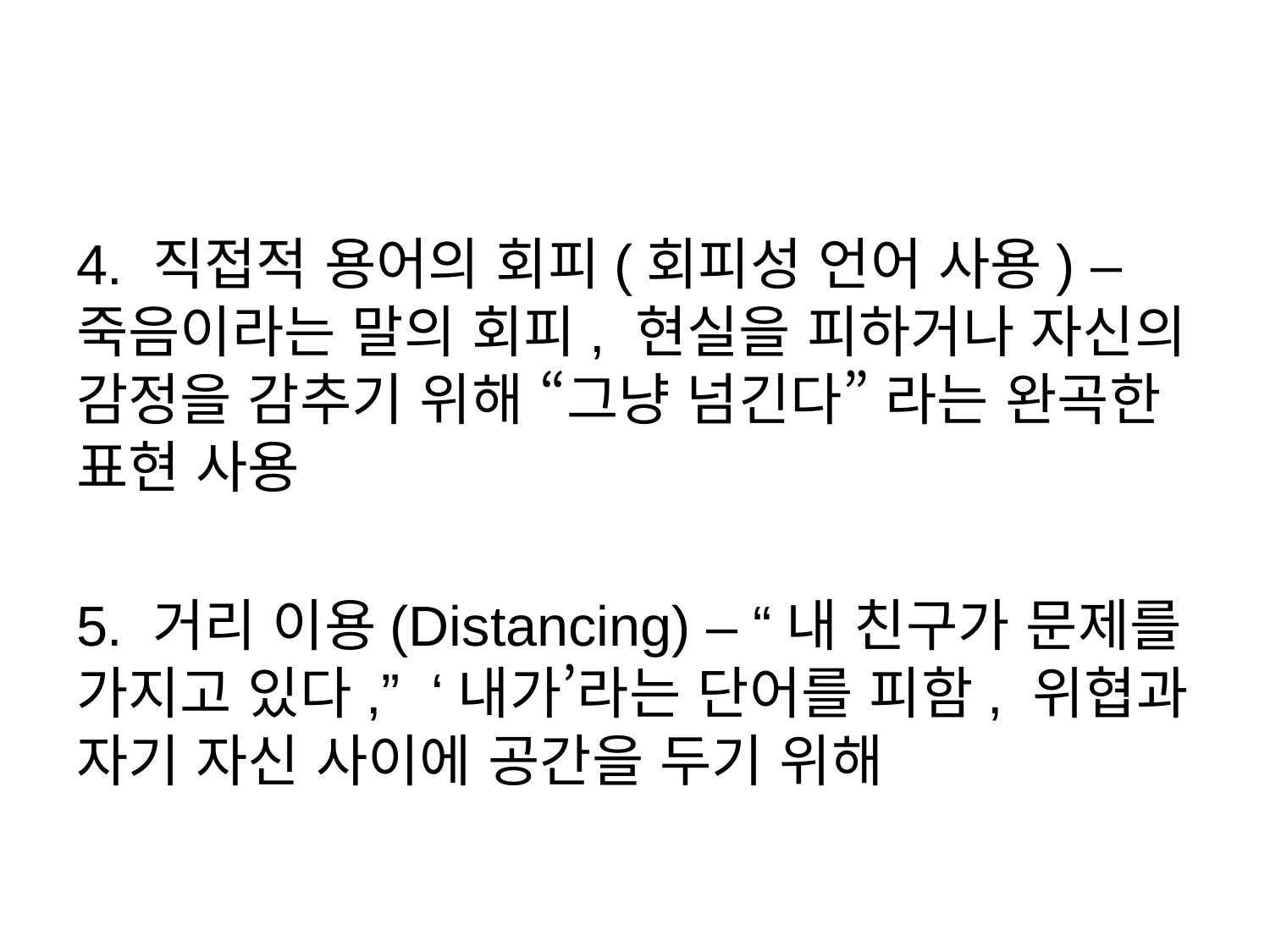

#
4. 직접적 용어의 회피(회피성 언어 사용) – 죽음이라는 말의 회피, 현실을 피하거나 자신의 감정을 감추기 위해 “그냥 넘긴다” 라는 완곡한 표현 사용

5. 거리 이용(Distancing) – “내 친구가 문제를 가지고 있다,”  ‘내가’라는 단어를 피함, 위협과 자기 자신 사이에 공간을 두기 위해